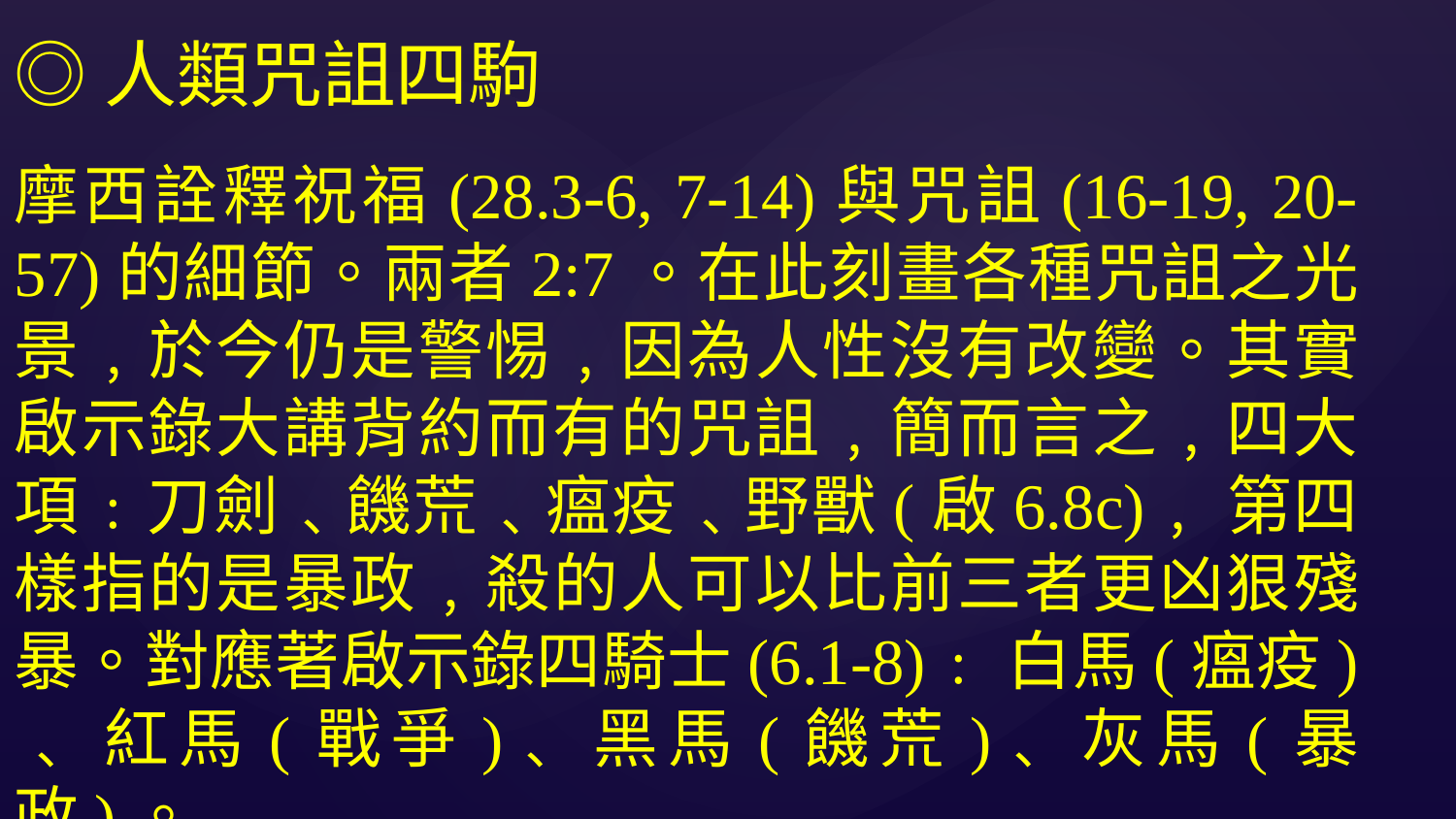

◎人類咒詛四駒

摩西詮釋祝福(28.3-6, 7-14)與咒詛(16-19, 20-57)的細節。兩者2:7。在此刻畫各種咒詛之光景﹐於今仍是警惕﹐因為人性沒有改變。其實啟示錄大講背約而有的咒詛﹐簡而言之﹐四大項﹕刀劍﹑饑荒﹑瘟疫﹑野獸(啟6.8c)﹐第四樣指的是暴政﹐殺的人可以比前三者更凶狠殘暴。對應著啟示錄四騎士(6.1-8)﹕白馬(瘟疫)﹑紅馬(戰爭)﹑黑馬(饑荒)﹑灰馬(暴政)。